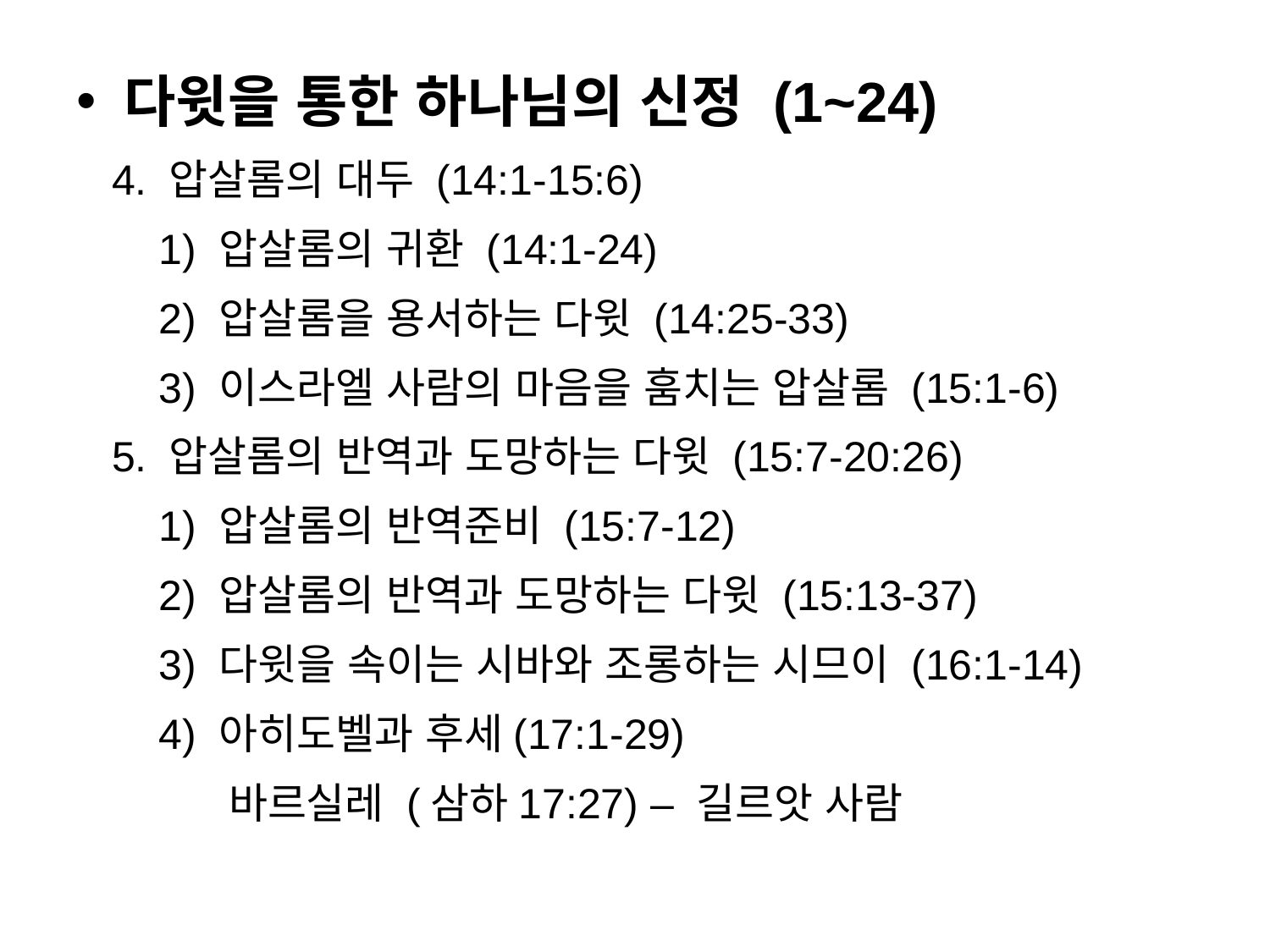

다윗을 통한 하나님의 신정 (1~24)
   4. 압살롬의 대두 (14:1-15:6)
       1) 압살롬의 귀환 (14:1-24)
       2) 압살롬을 용서하는 다윗 (14:25-33)
       3) 이스라엘 사람의 마음을 훔치는 압살롬 (15:1-6)
   5. 압살롬의 반역과 도망하는 다윗 (15:7-20:26)
       1) 압살롬의 반역준비 (15:7-12)
       2) 압살롬의 반역과 도망하는 다윗 (15:13-37)
       3) 다윗을 속이는 시바와 조롱하는 시므이 (16:1-14)
       4) 아히도벨과 후세(17:1-29)
            바르실레 (삼하17:27) – 길르앗 사람